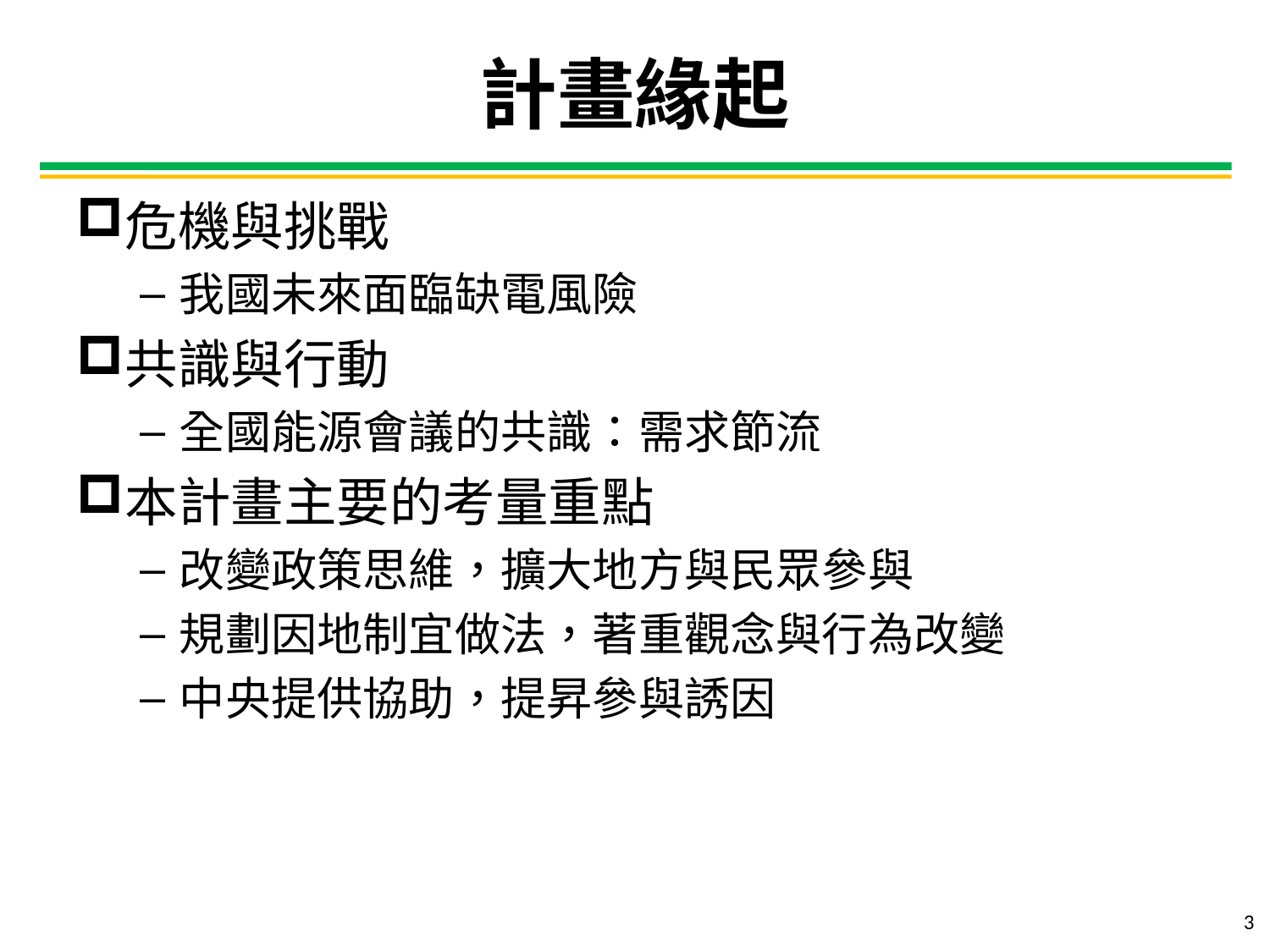

# 計畫緣起
危機與挑戰
我國未來面臨缺電風險
共識與行動
全國能源會議的共識：需求節流
本計畫主要的考量重點
改變政策思維，擴大地方與民眾參與
規劃因地制宜做法，著重觀念與行為改變
中央提供協助，提昇參與誘因
3